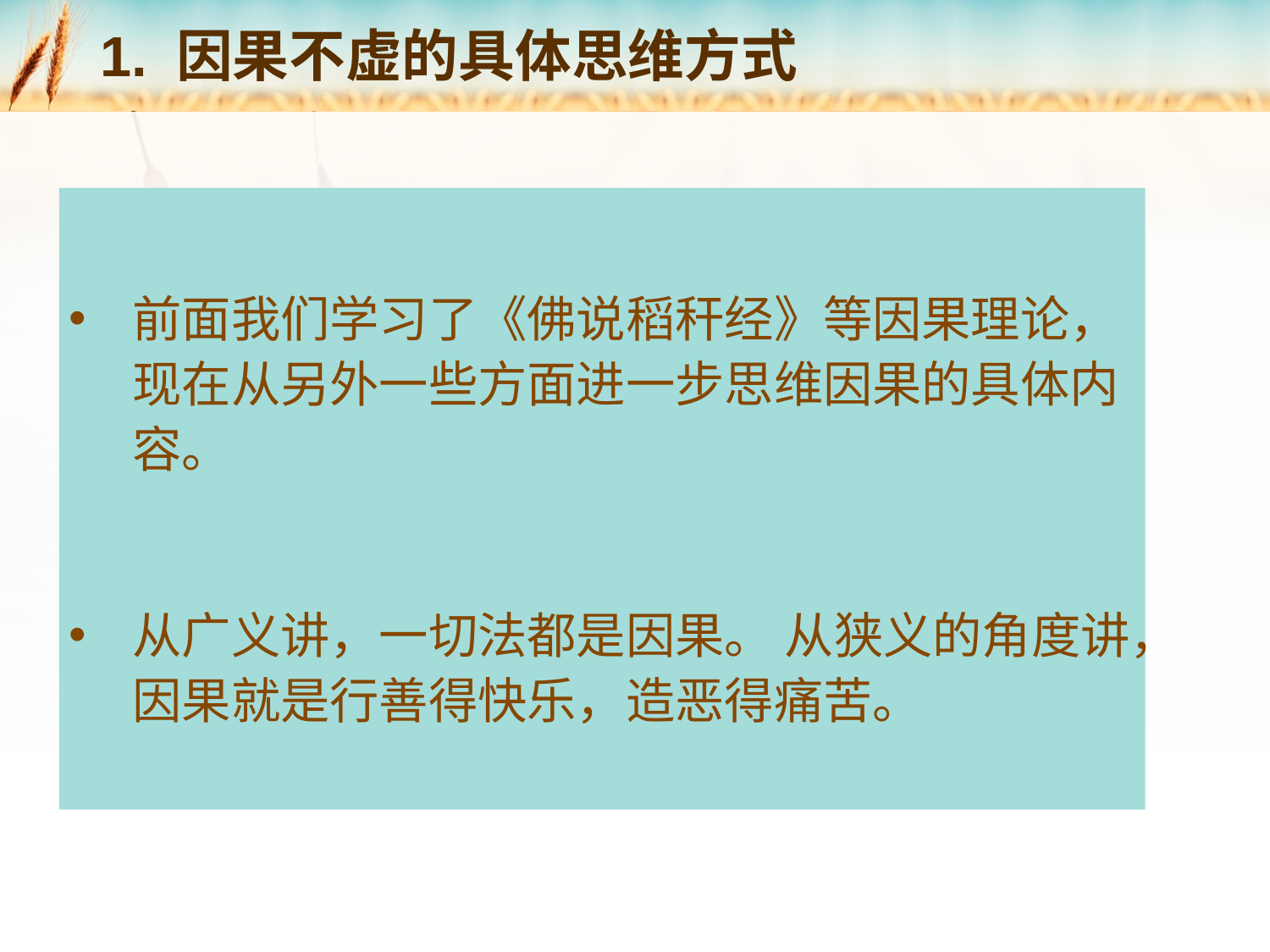

# 1. 因果不虚的具体思维方式

前面我们学习了《佛说稻秆经》等因果理论，现在从另外一些方面进一步思维因果的具体内容。

从广义讲，一切法都是因果。 从狭义的角度讲，因果就是行善得快乐，造恶得痛苦。